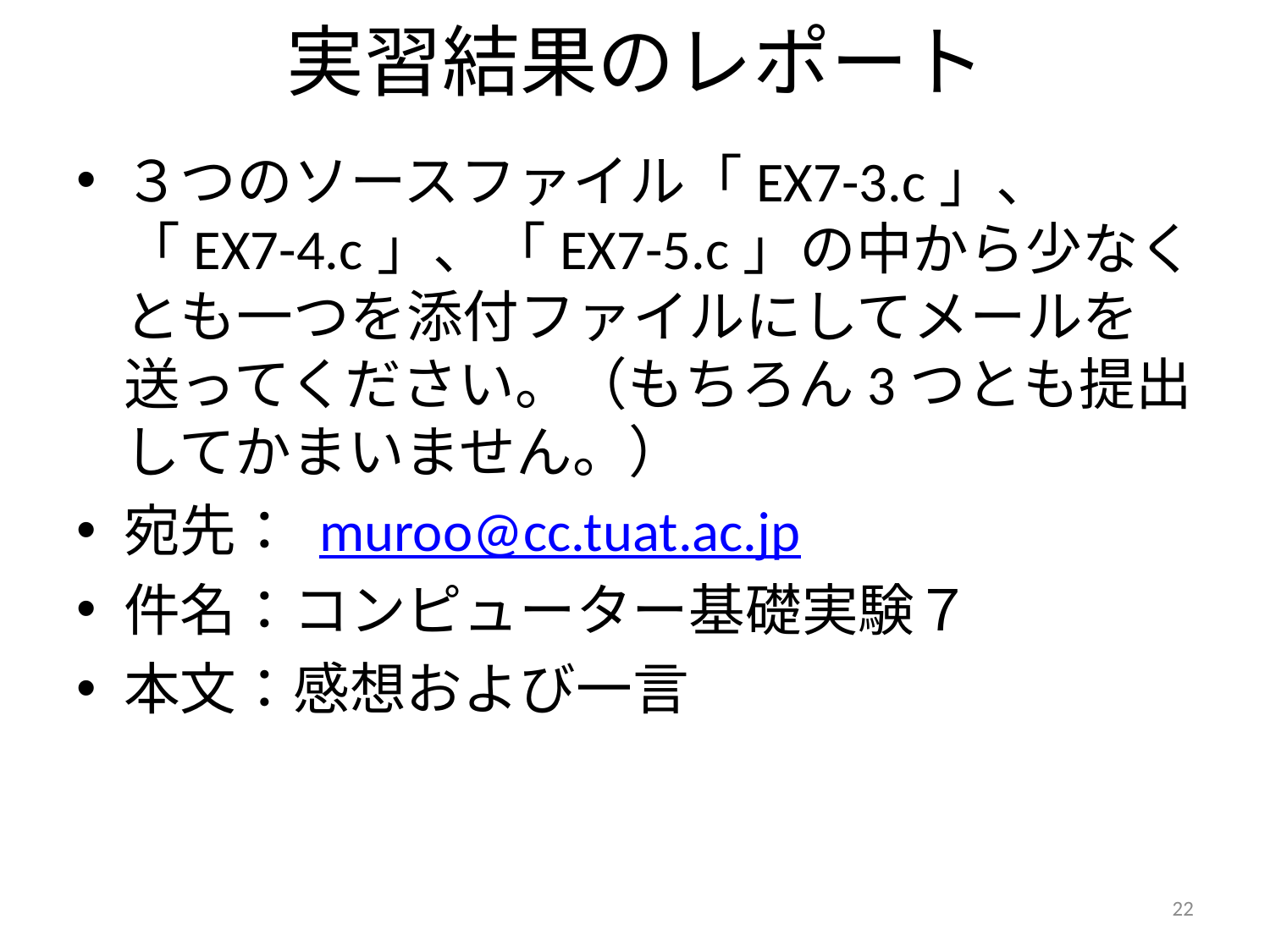

# 実習結果のレポート
３つのソースファイル「EX7-3.c」、「EX7-4.c」、「EX7-5.c」の中から少なくとも一つを添付ファイルにしてメールを送ってください。（もちろん3つとも提出してかまいません。）
宛先： muroo@cc.tuat.ac.jp
件名：コンピューター基礎実験７
本文：感想および一言
22